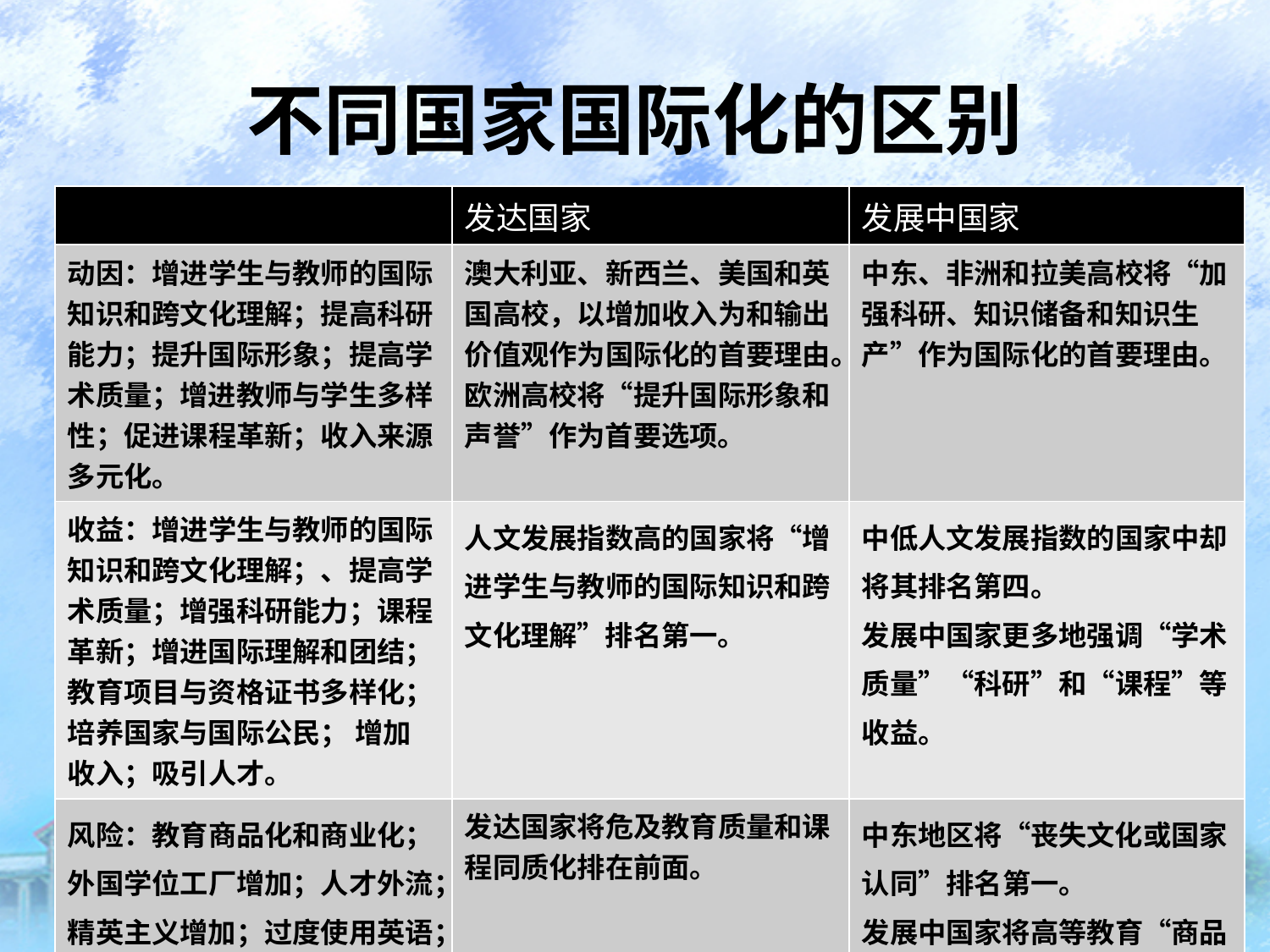

# 不同国家国际化的区别
|  | 发达国家 | 发展中国家 |
| --- | --- | --- |
| 动因：增进学生与教师的国际知识和跨文化理解；提高科研能力；提升国际形象；提高学术质量；增进教师与学生多样性；促进课程革新；收入来源多元化。 | 澳大利亚、新西兰、美国和英国高校，以增加收入为和输出价值观作为国际化的首要理由。欧洲高校将“提升国际形象和声誉”作为首要选项。 | 中东、非洲和拉美高校将“加强科研、知识储备和知识生产”作为国际化的首要理由。 |
| 收益：增进学生与教师的国际知识和跨文化理解；、提高学术质量；增强科研能力；课程革新；增进国际理解和团结；教育项目与资格证书多样化；培养国家与国际公民； 增加收入；吸引人才。 | 人文发展指数高的国家将“增进学生与教师的国际知识和跨文化理解”排名第一。 | 中低人文发展指数的国家中却将其排名第四。 发展中国家更多地强调“学术质量”“科研”和“课程”等收益。 |
| 风险：教育商品化和商业化；外国学位工厂增加；人才外流；精英主义增加；过度使用英语；丧失文化和国家认同；危及教育质量；课程同质化。 | 发达国家将危及教育质量和课程同质化排在前面。 | 中东地区将“丧失文化或国家认同”排名第一。 发展中国家将高等教育“商品化和商业化”排为第一，“人才外流”排第二。 |